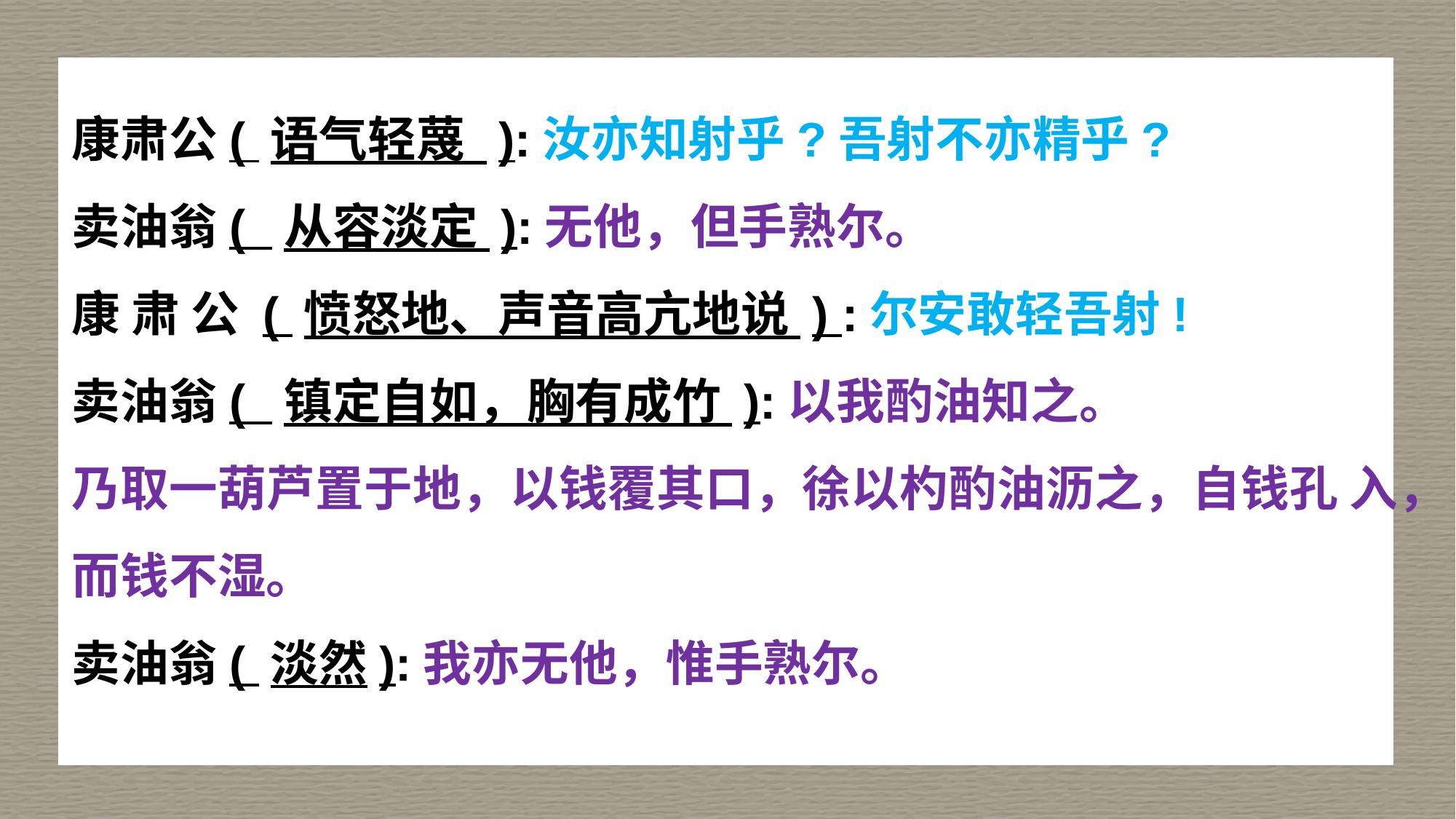

康肃公( 语气轻蔑  ):汝亦知射乎?吾射不亦精乎?
卖油翁(  从容淡定 ):无他，但手熟尔。
康 肃 公 ( 愤怒地、声音高亢地说 ) :尔安敢轻吾射!
卖油翁(  镇定自如，胸有成竹 ):以我酌油知之。
乃取一葫芦置于地，以钱覆其口，徐以杓酌油沥之，自钱孔 入，而钱不湿。
卖油翁( 淡然):我亦无他，惟手熟尔。